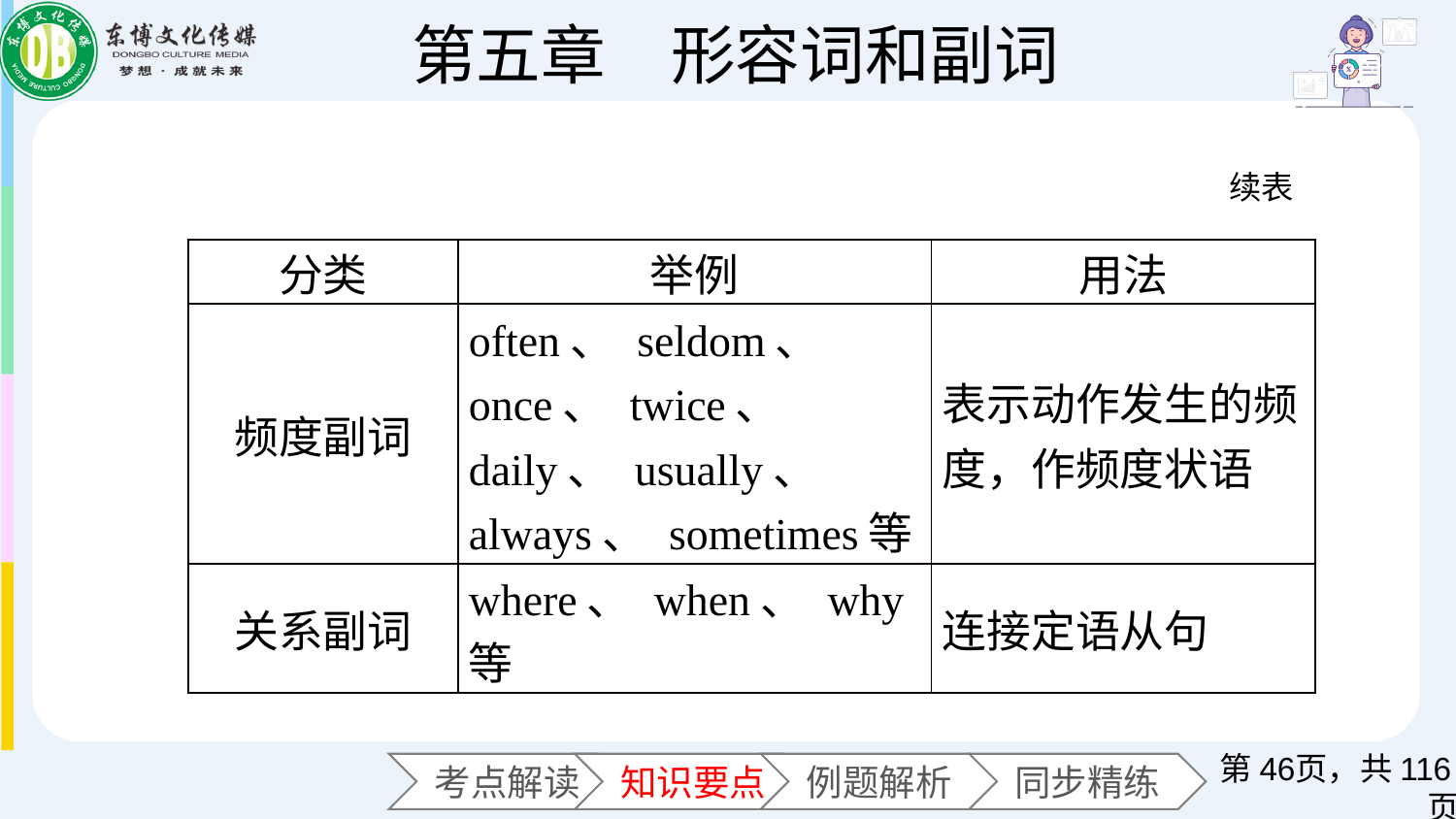

续表
| 分类 | 举例 | 用法 |
| --- | --- | --- |
| 频度副词 | often、 seldom、 once、 twice、 daily、 usually、 always、 sometimes等 | 表示动作发生的频度，作频度状语 |
| 关系副词 | where、 when、 why等 | 连接定语从句 |
第46页，共116页